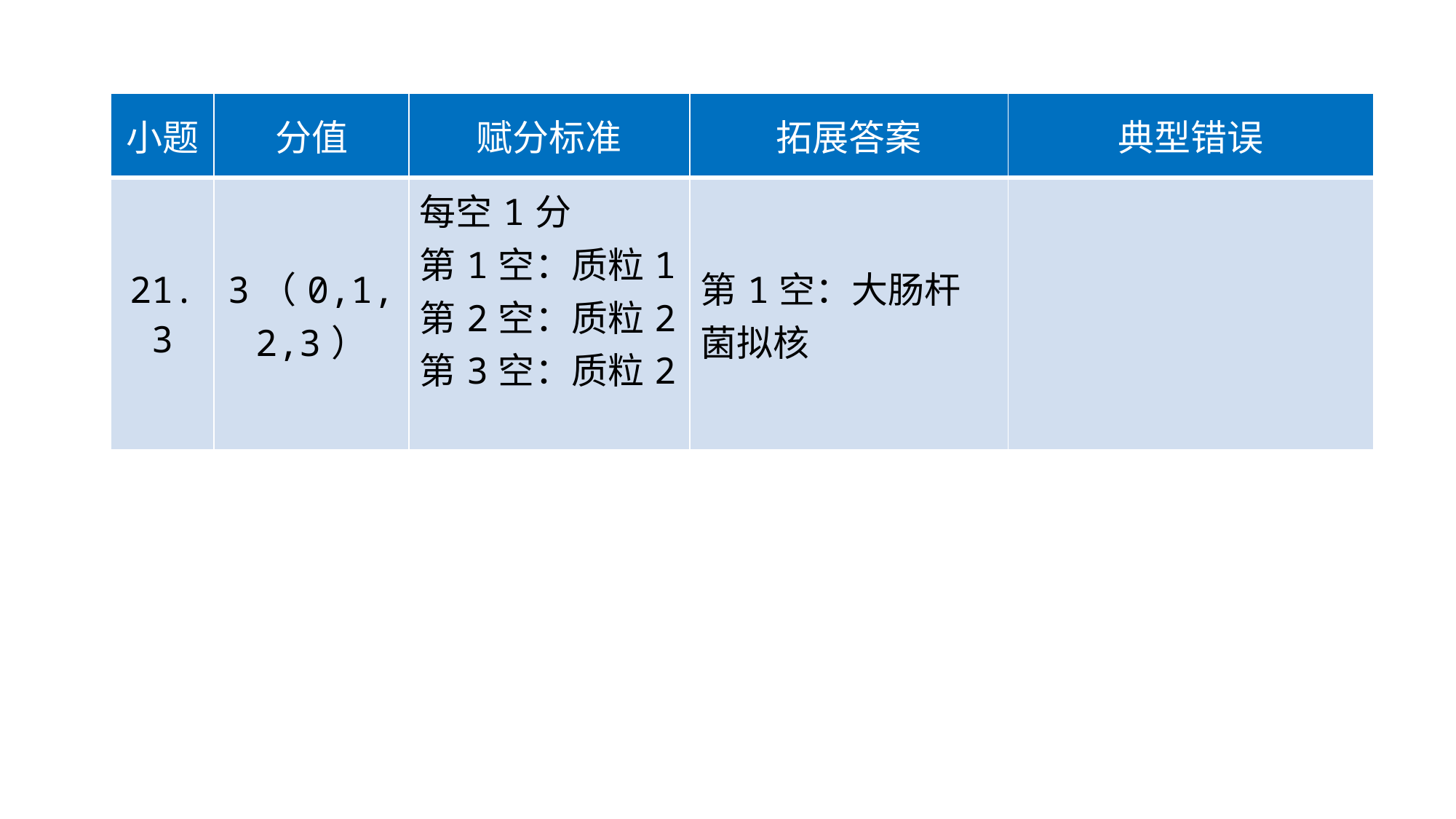

| 小题 | 分值 | 赋分标准 | 拓展答案 | 典型错误 |
| --- | --- | --- | --- | --- |
| 21.3 | 3（0,1,2,3） | 每空1分 第1空：质粒1 第2空：质粒2 第3空：质粒2 | 第1空：大肠杆菌拟核 |  |